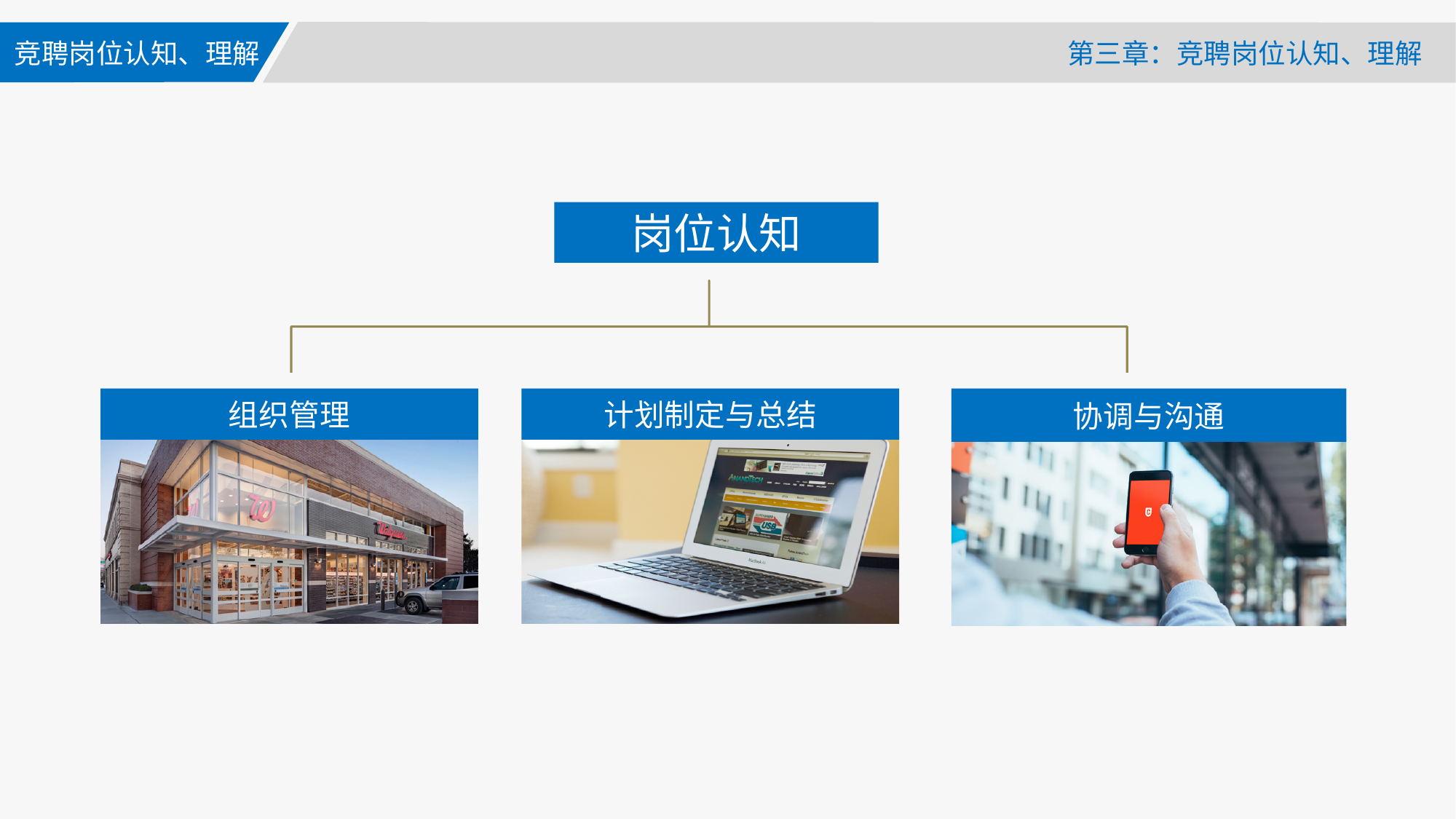

竞聘岗位认知、理解
第三章：竞聘岗位认知、理解
岗位认知
组织管理
计划制定与总结
协调与沟通